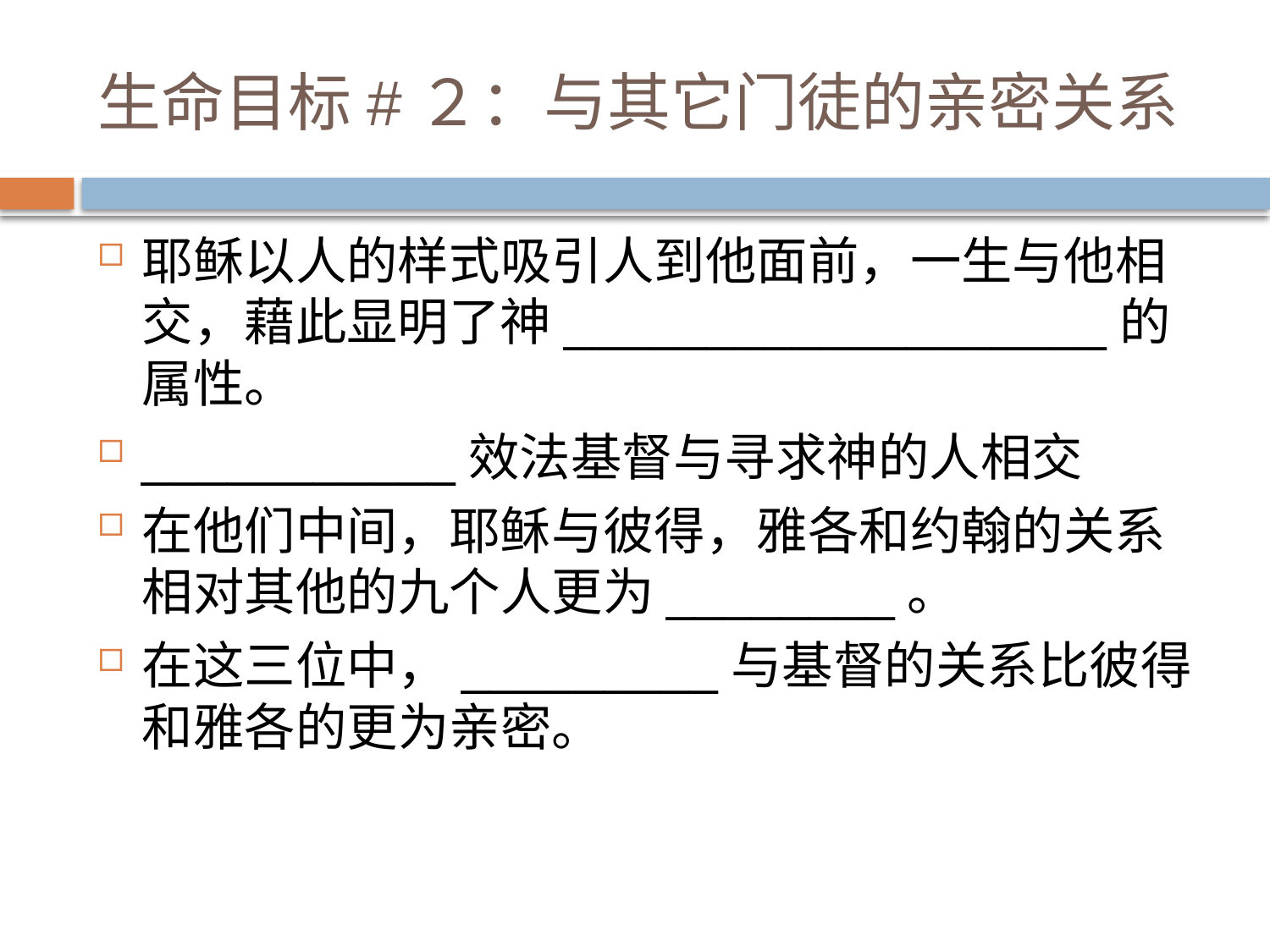

# 生命目标#２：与其它门徒的亲密关系
耶稣以人的样式吸引人到他面前，一生与他相交，藉此显明了神___________________的属性。
___________效法基督与寻求神的人相交
在他们中间，耶稣与彼得，雅各和约翰的关系相对其他的九个人更为________。
在这三位中，_________与基督的关系比彼得和雅各的更为亲密。